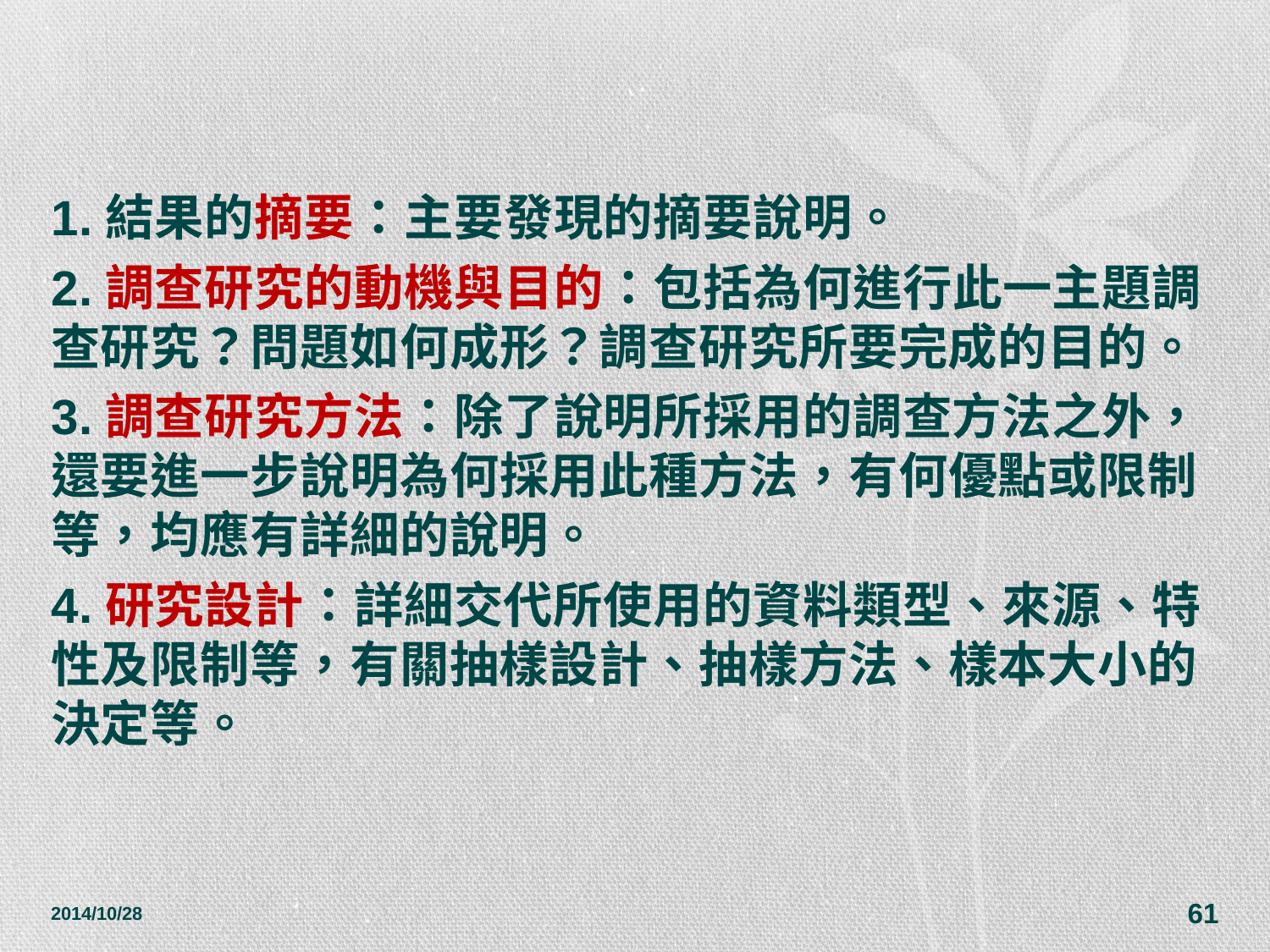

#
1.結果的摘要：主要發現的摘要說明。
2.調查研究的動機與目的：包括為何進行此一主題調查研究？問題如何成形？調查研究所要完成的目的。
3.調查研究方法：除了說明所採用的調查方法之外，還要進一步說明為何採用此種方法，有何優點或限制等，均應有詳細的說明。
4.研究設計：詳細交代所使用的資料類型、來源、特性及限制等，有關抽樣設計、抽樣方法、樣本大小的決定等。
2014/10/28
61